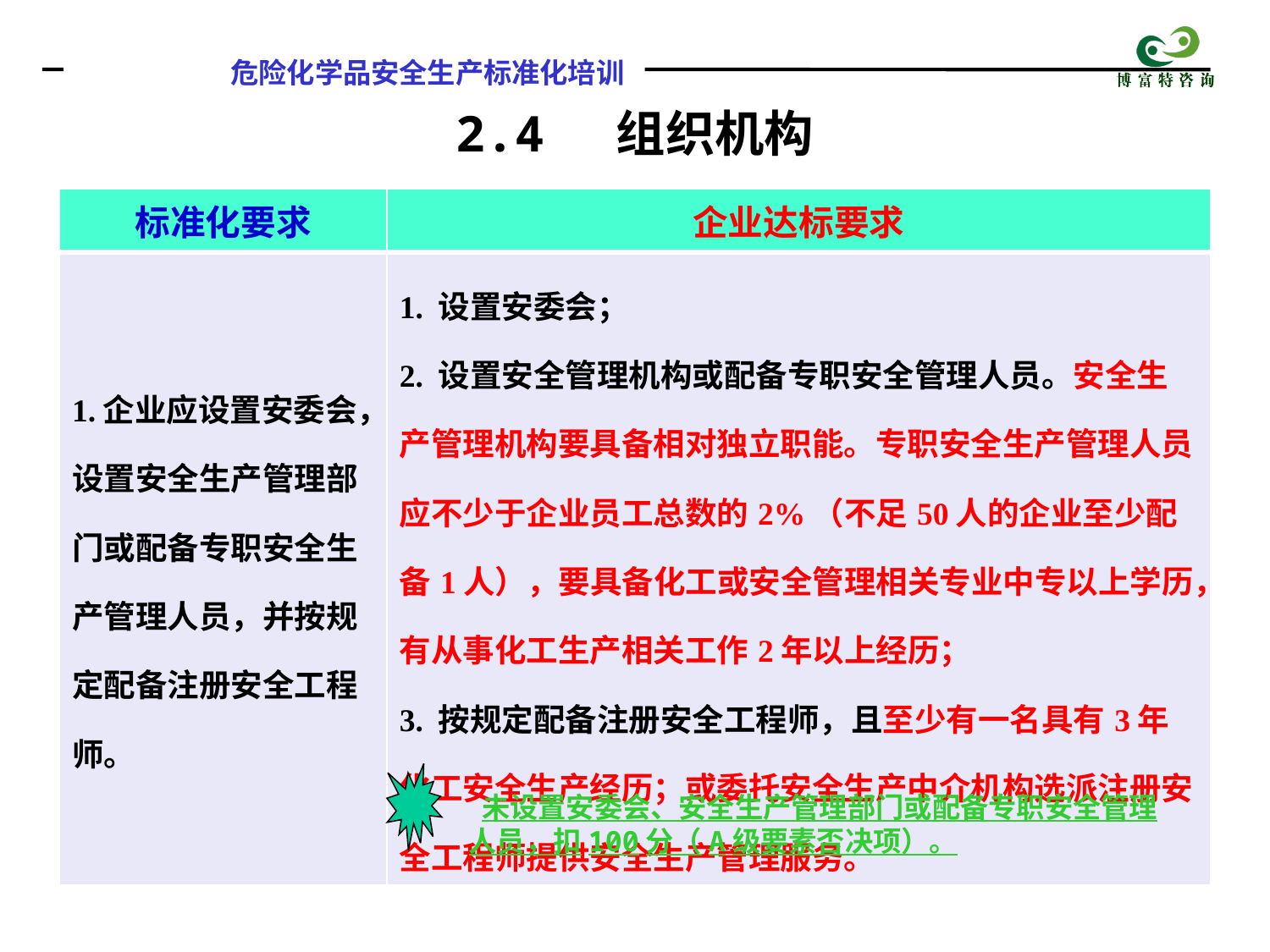

2.4  组织机构
| 标准化要求 | 企业达标要求 |
| --- | --- |
| 1.企业应设置安委会，设置安全生产管理部门或配备专职安全生产管理人员，并按规定配备注册安全工程师。 | 1. 设置安委会； 2. 设置安全管理机构或配备专职安全管理人员。安全生产管理机构要具备相对独立职能。专职安全生产管理人员应不少于企业员工总数的2%（不足50人的企业至少配备1人），要具备化工或安全管理相关专业中专以上学历，有从事化工生产相关工作2年以上经历； 3. 按规定配备注册安全工程师，且至少有一名具有3年化工安全生产经历；或委托安全生产中介机构选派注册安全工程师提供安全生产管理服务。 |

 未设置安委会、安全生产管理部门或配备专职安全管理人员，扣100分（A级要素否决项）。